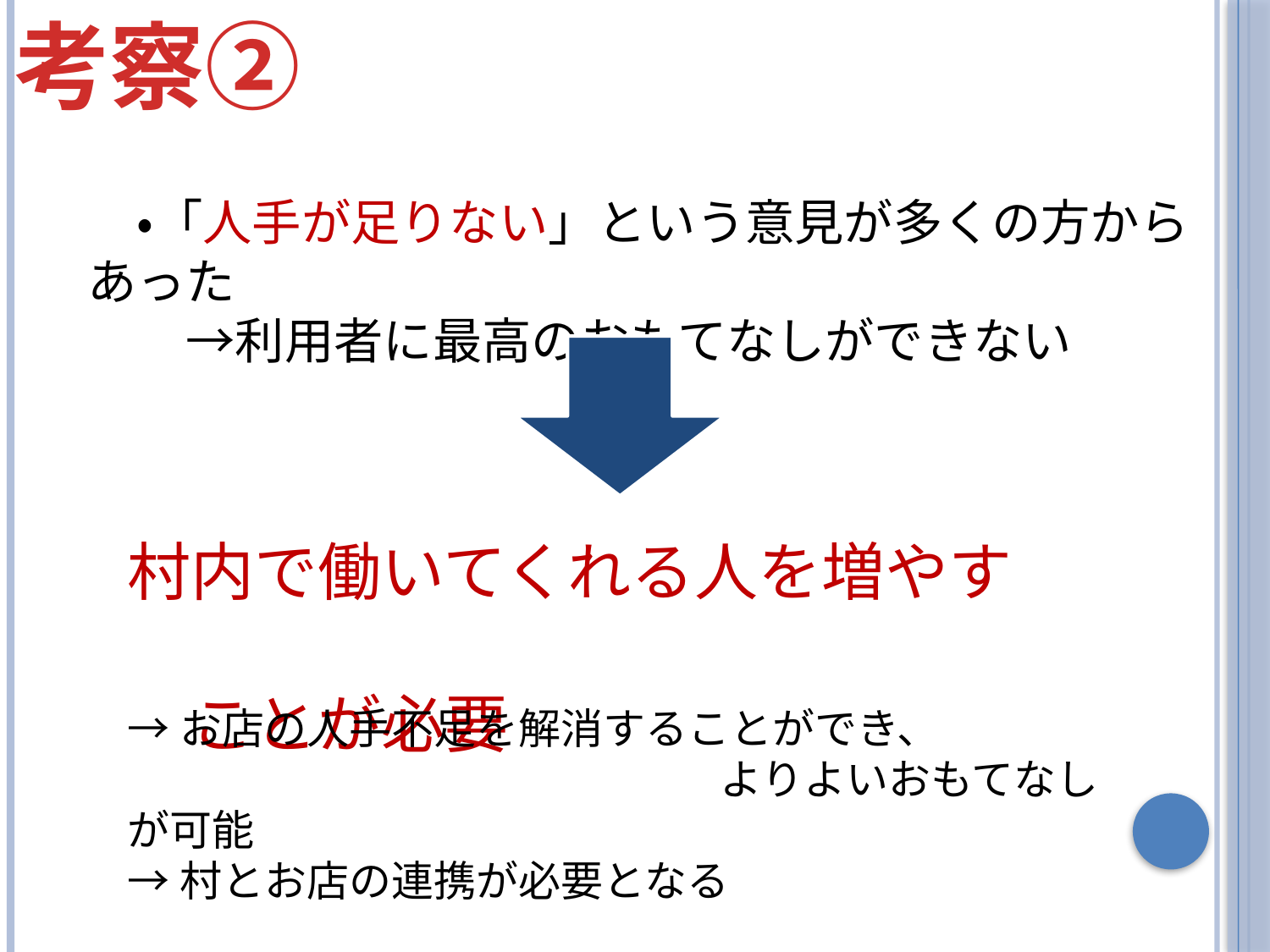

考察②

　・「人手が足りない」という意見が多くの方からあった
　　→利用者に最高のおもてなしができない

村内で働いてくれる人を増やす
　　　　　　　　　　　　　　　　ことが必要
→お店の人手不足を解消することができ、
　　　　　　　　　　　　　　よりよいおもてなしが可能
→村とお店の連携が必要となる